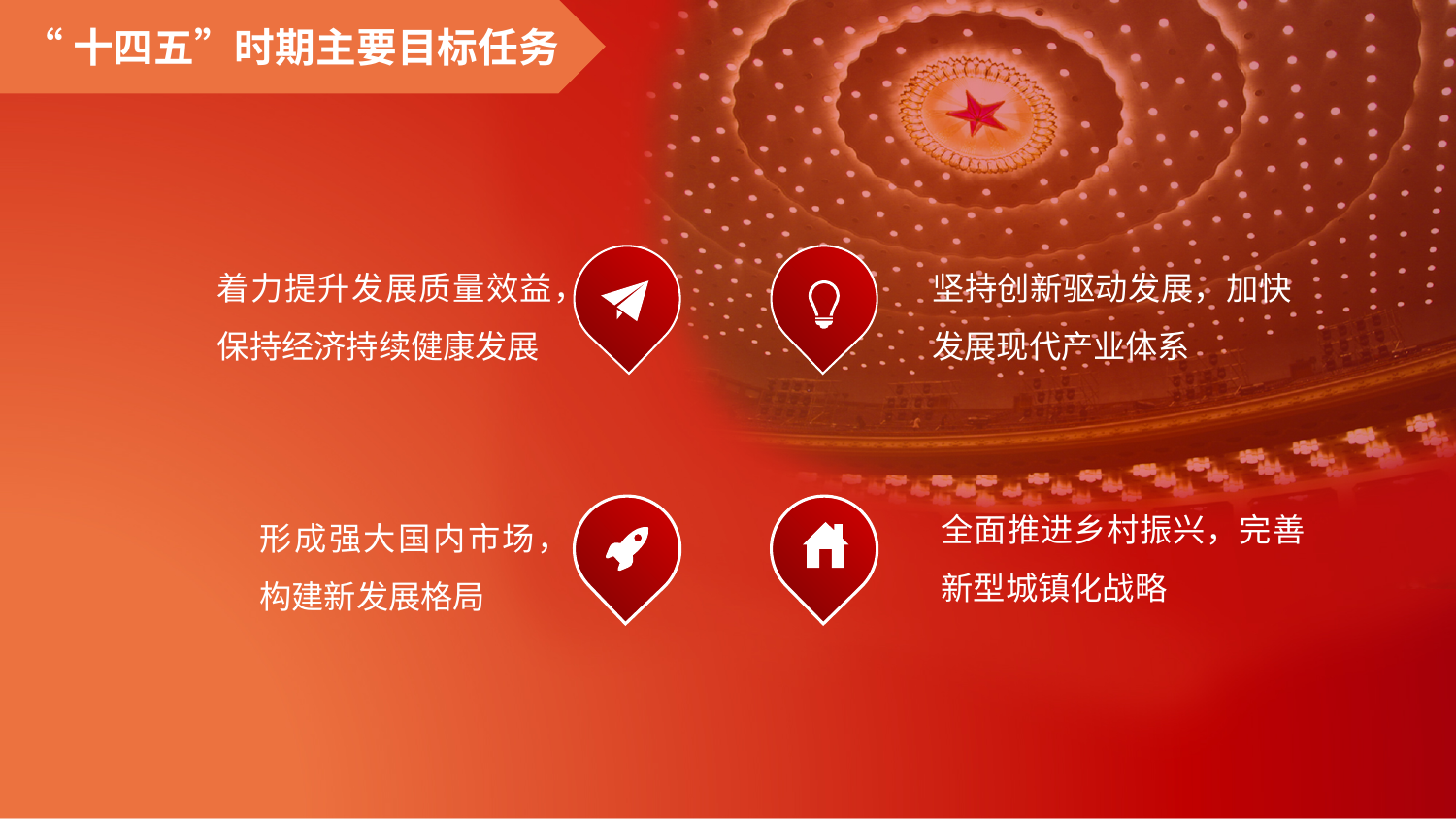

“十四五”时期主要目标任务
着力提升发展质量效益，保持经济持续健康发展

坚持创新驱动发展，加快发展现代产业体系

全面推进乡村振兴，完善新型城镇化战略

形成强大国内市场，构建新发展格局